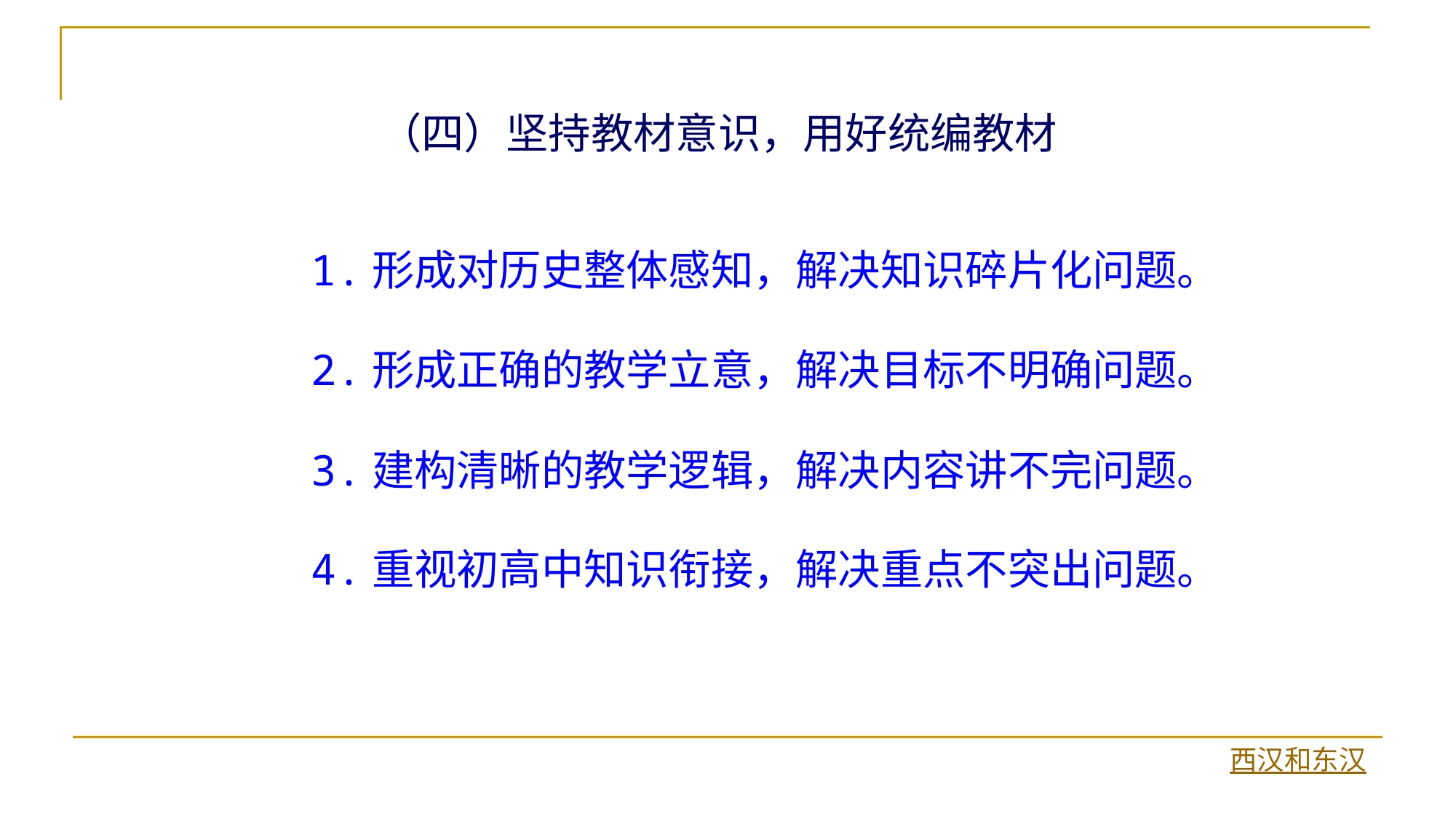

（四）坚持教材意识，用好统编教材
1.形成对历史整体感知，解决知识碎片化问题。
2.形成正确的教学立意，解决目标不明确问题。
3.建构清晰的教学逻辑，解决内容讲不完问题。
4.重视初高中知识衔接，解决重点不突出问题。
西汉和东汉